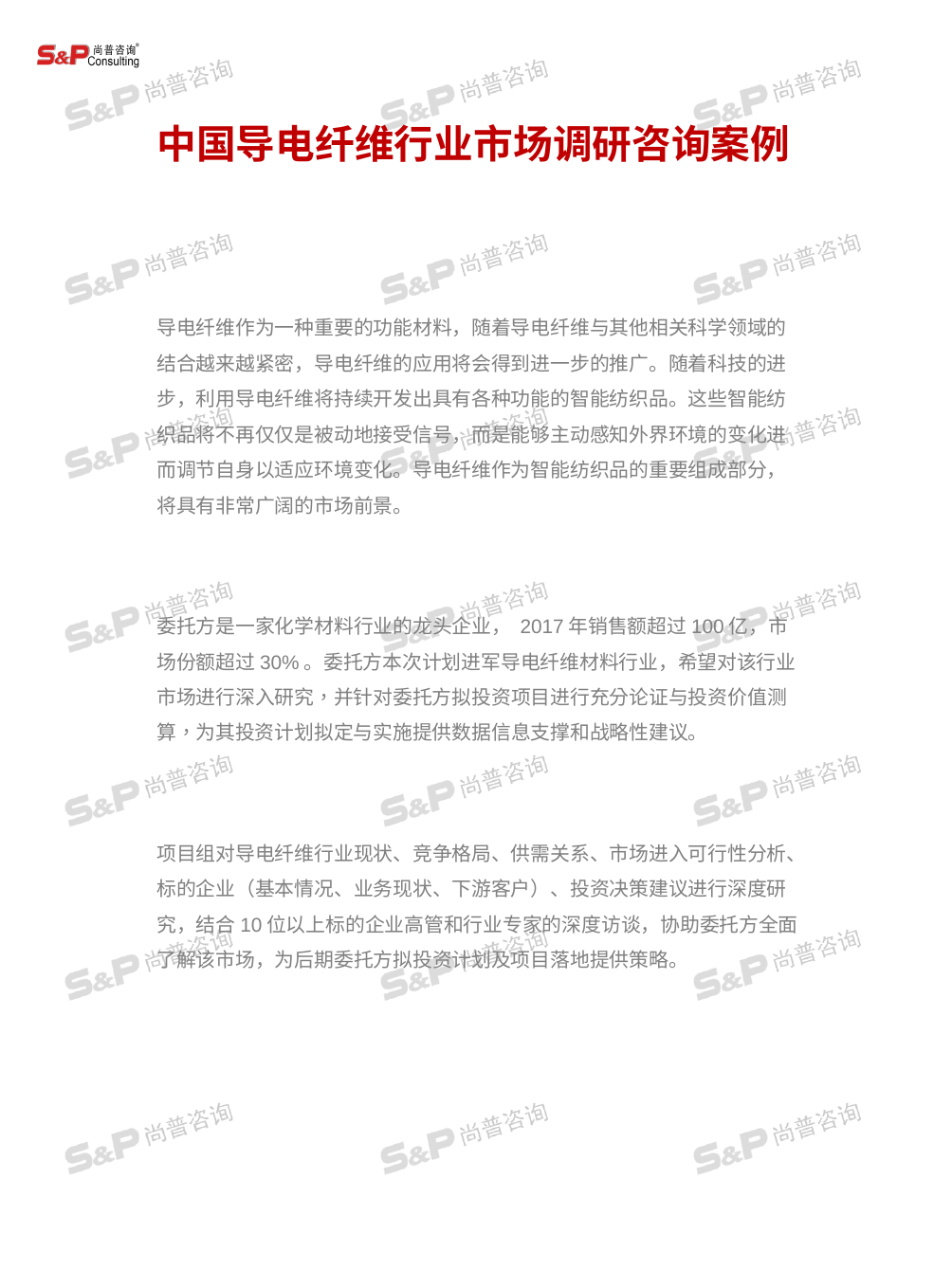

中国导电纤维行业市场调研咨询案例

导电纤维作为一种重要的功能材料，随着导电纤维与其他相关科学领域的结合越来越紧密，导电纤维的应用将会得到进一步的推广。随着科技的进步，利用导电纤维将持续开发出具有各种功能的智能纺织品。这些智能纺织品将不再仅仅是被动地接受信号，而是能够主动感知外界环境的变化进而调节自身以适应环境变化。导电纤维作为智能纺织品的重要组成部分，将具有非常广阔的市场前景。

委托方是一家化学材料行业的龙头企业， 2017年销售额超过100亿，市场份额超过30%。委托方本次计划进军导电纤维材料行业，希望对该行业市场进行深入研究，并针对委托方拟投资项目进行充分论证与投资价值测算，为其投资计划拟定与实施提供数据信息支撑和战略性建议。

项目组对导电纤维行业现状、竞争格局、供需关系、市场进入可行性分析、标的企业（基本情况、业务现状、下游客户）、投资决策建议进行深度研究，结合10位以上标的企业高管和行业专家的深度访谈，协助委托方全面了解该市场，为后期委托方拟投资计划及项目落地提供策略。